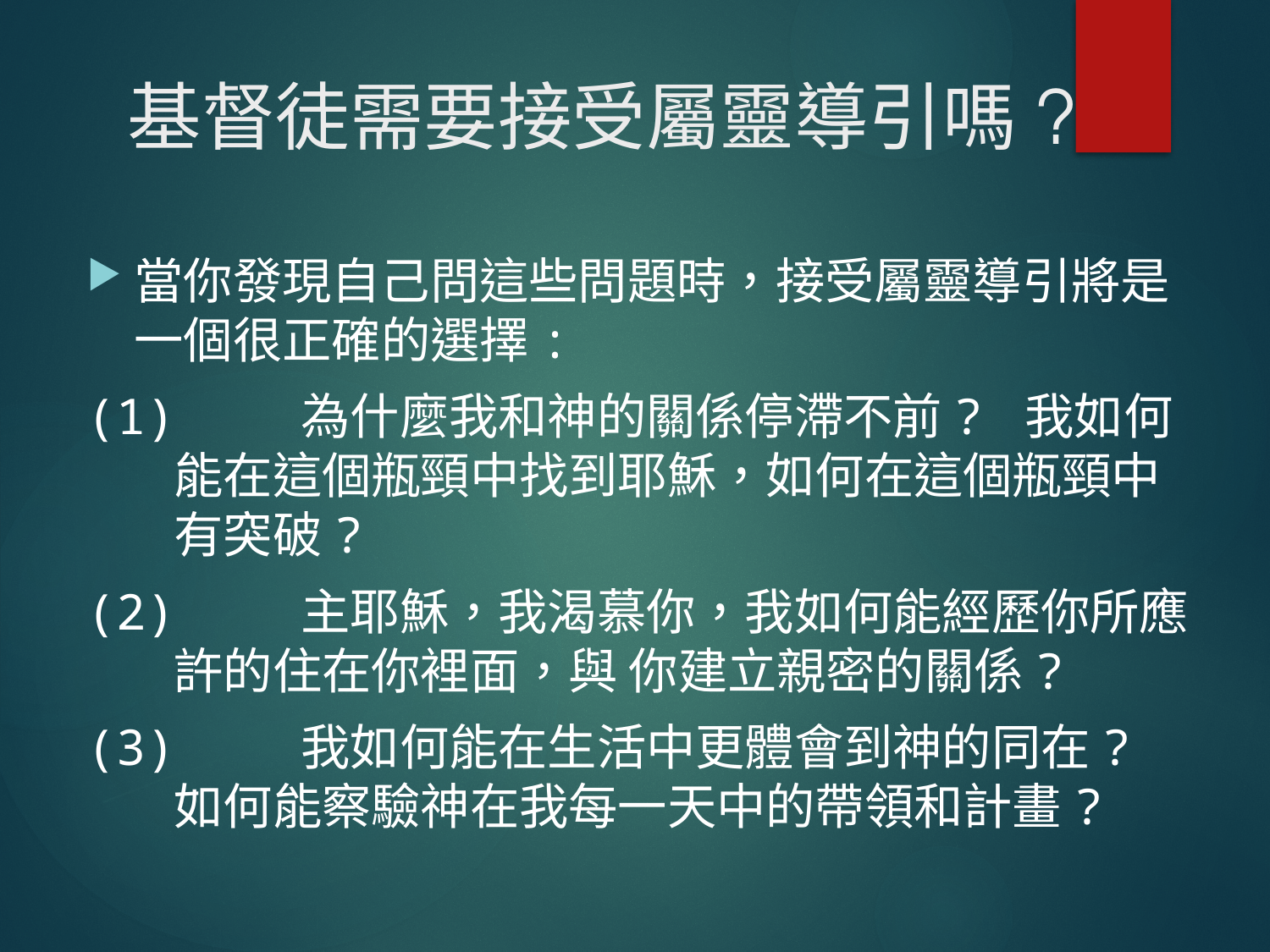

# 基督徒需要接受屬靈導引嗎?
當你發現自己問這些問題時，接受屬靈導引將是一個很正確的選擇:
(1)	為什麼我和神的關係停滯不前? 我如何能在這個瓶頸中找到耶穌，如何在這個瓶頸中有突破?
(2)	主耶穌，我渴慕你，我如何能經歷你所應許的住在你裡面，與 你建立親密的關係?
(3)	我如何能在生活中更體會到神的同在? 如何能察驗神在我每一天中的帶領和計畫?